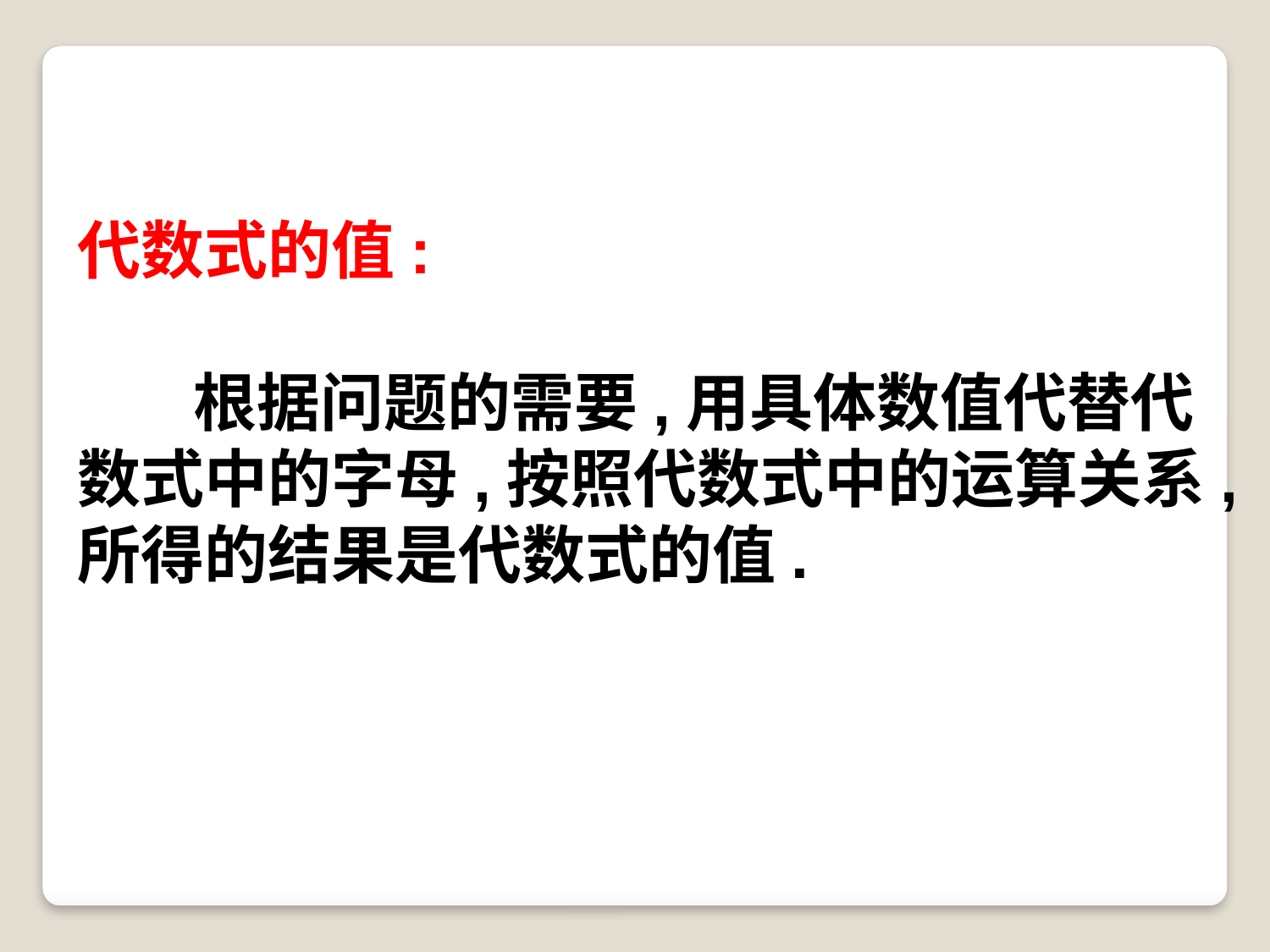

代数式的值:
       根据问题的需要,用具体数值代替代
数式中的字母,按照代数式中的运算关系,所得的结果是代数式的值.